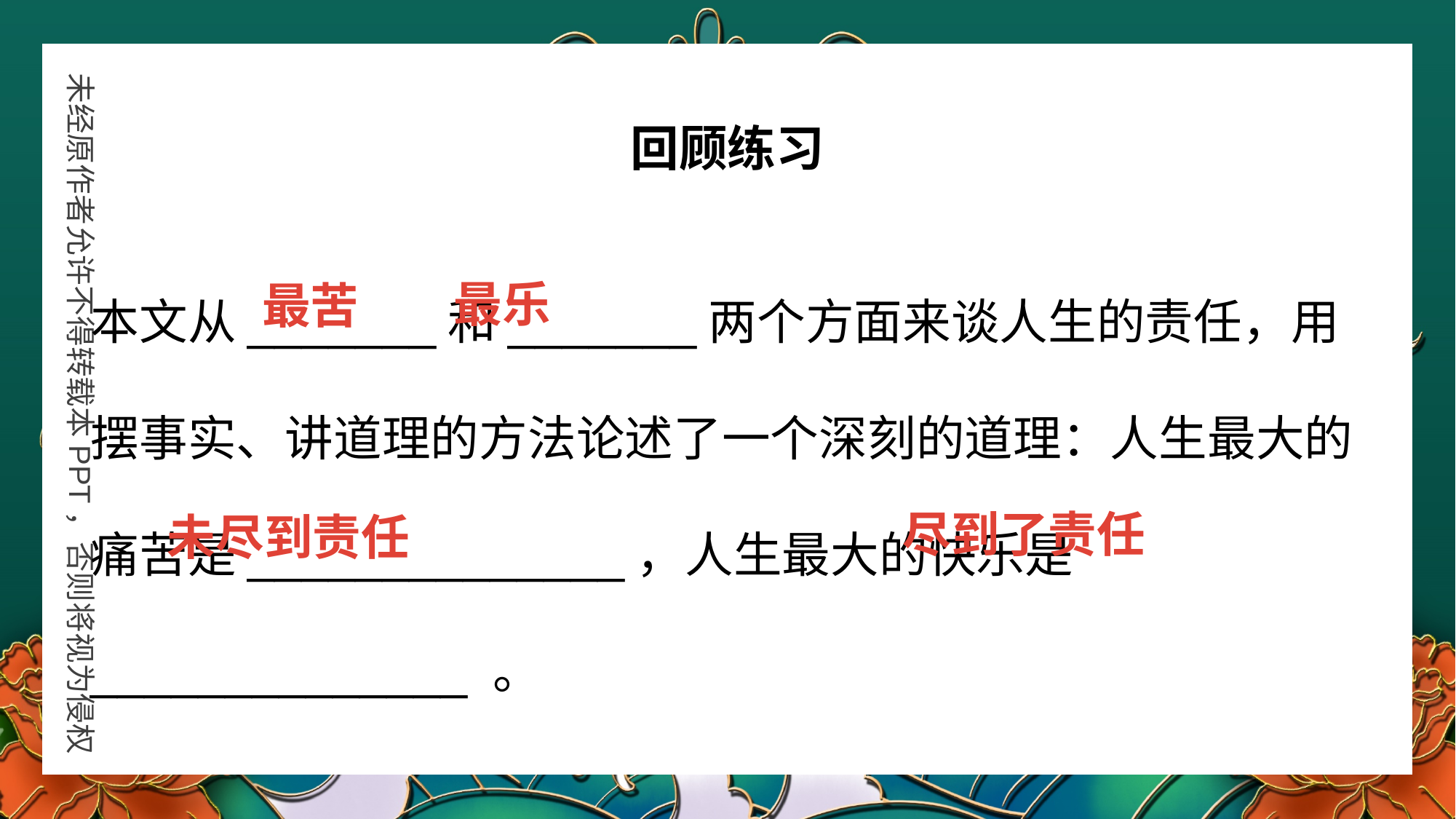

回顾练习
本文从_______和_______两个方面来谈人生的责任，用摆事实、讲道理的方法论述了一个深刻的道理：人生最大的痛苦是______________，人生最大的快乐是______________ 。
最乐
最苦
尽到了责任
未尽到责任